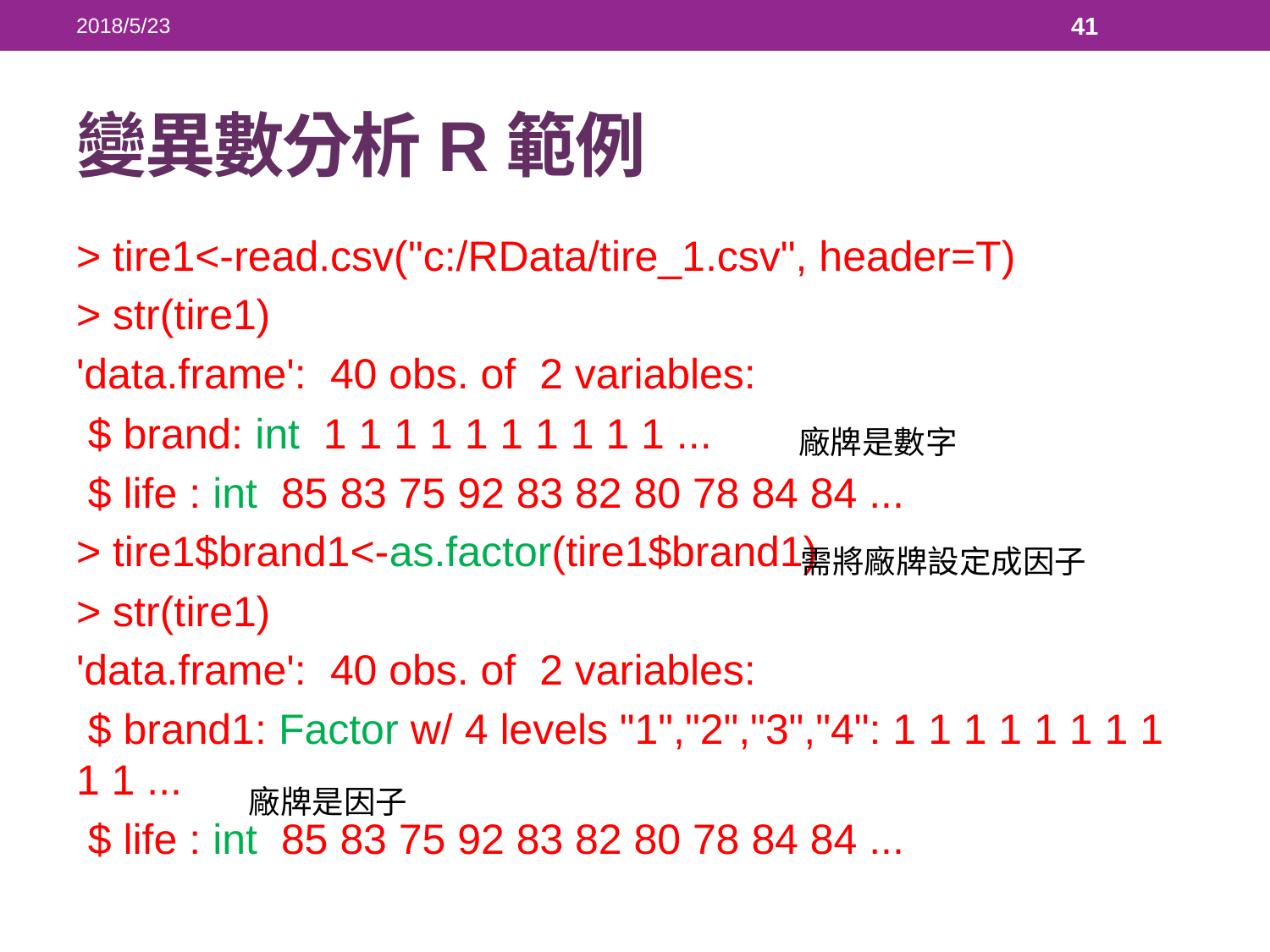

2018/5/23
41
# 變異數分析R範例
> tire1<-read.csv("c:/RData/tire_1.csv", header=T)
> str(tire1)
'data.frame':	40 obs. of  2 variables:
 $ brand: int  1 1 1 1 1 1 1 1 1 1 ...
 $ life : int  85 83 75 92 83 82 80 78 84 84 ...
> tire1$brand1<-as.factor(tire1$brand1)
> str(tire1)
'data.frame':	40 obs. of  2 variables:
 $ brand1: Factor w/ 4 levels "1","2","3","4": 1 1 1 1 1 1 1 1 1 1 ...
 $ life : int  85 83 75 92 83 82 80 78 84 84 ...
廠牌是數字
需將廠牌設定成因子
廠牌是因子